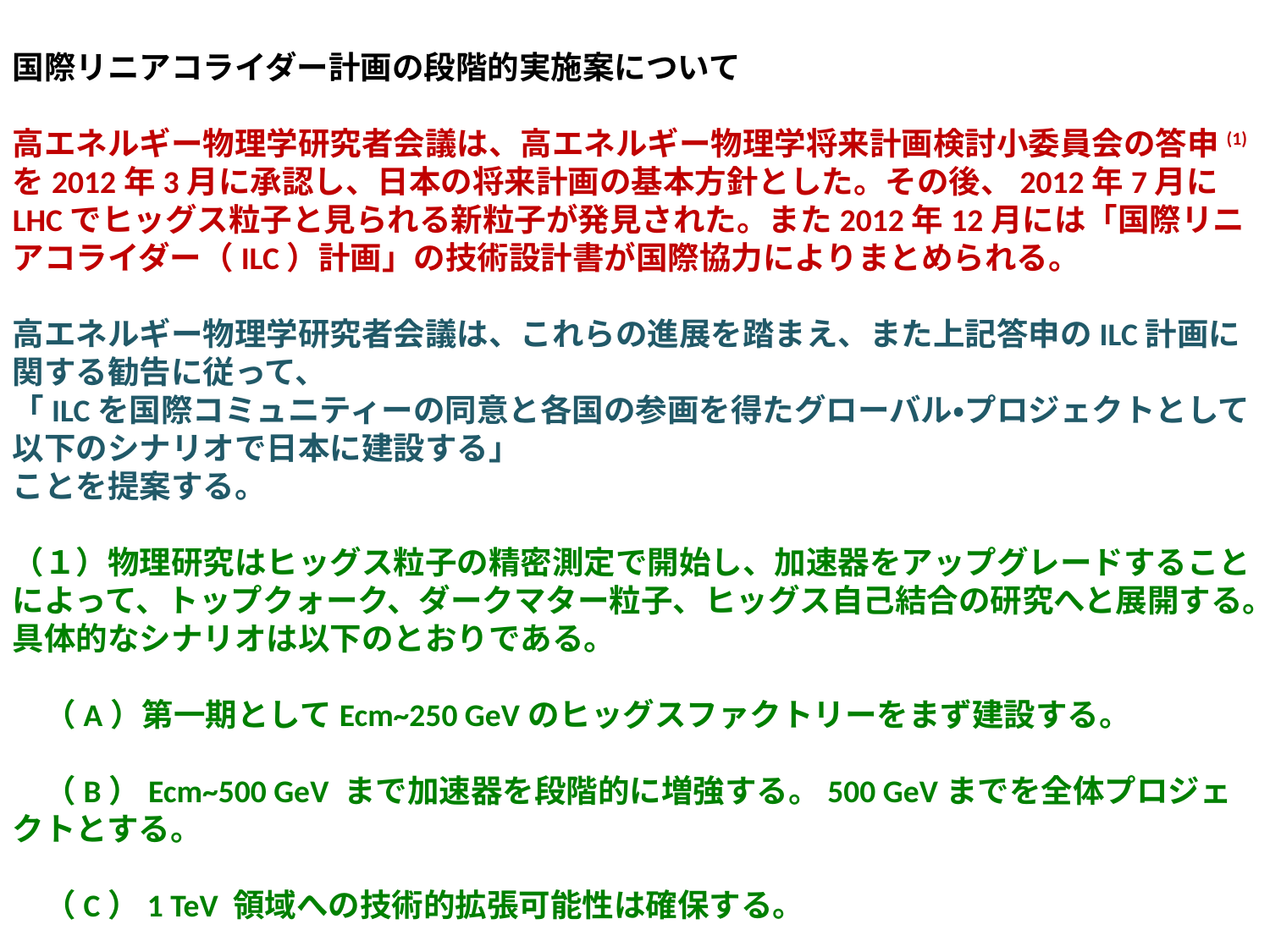

国際リニアコライダー計画の段階的実施案について

高エネルギー物理学研究者会議は、高エネルギー物理学将来計画検討小委員会の答申(1)を2012年3月に承認し、日本の将来計画の基本方針とした。その後、2012年7月にLHCでヒッグス粒子と見られる新粒子が発見された。また2012年12月には「国際リニアコライダー（ILC）計画」の技術設計書が国際協力によりまとめられる。
高エネルギー物理学研究者会議は、これらの進展を踏まえ、また上記答申のILC計画に関する勧告に従って、
「ILCを国際コミュニティーの同意と各国の参画を得たグローバル・プロジェクトとして以下のシナリオで日本に建設する」
ことを提案する。
（１）物理研究はヒッグス粒子の精密測定で開始し、加速器をアップグレードすることによって、トップクォーク、ダークマター粒子、ヒッグス自己結合の研究へと展開する。具体的なシナリオは以下のとおりである。
　（A）第一期としてEcm~250 GeVのヒッグスファクトリーをまず建設する。
　（B）Ecm~500 GeV まで加速器を段階的に増強する。500 GeVまでを全体プロジェクトとする。
　（C）1 TeV 領域への技術的拡張可能性は確保する。